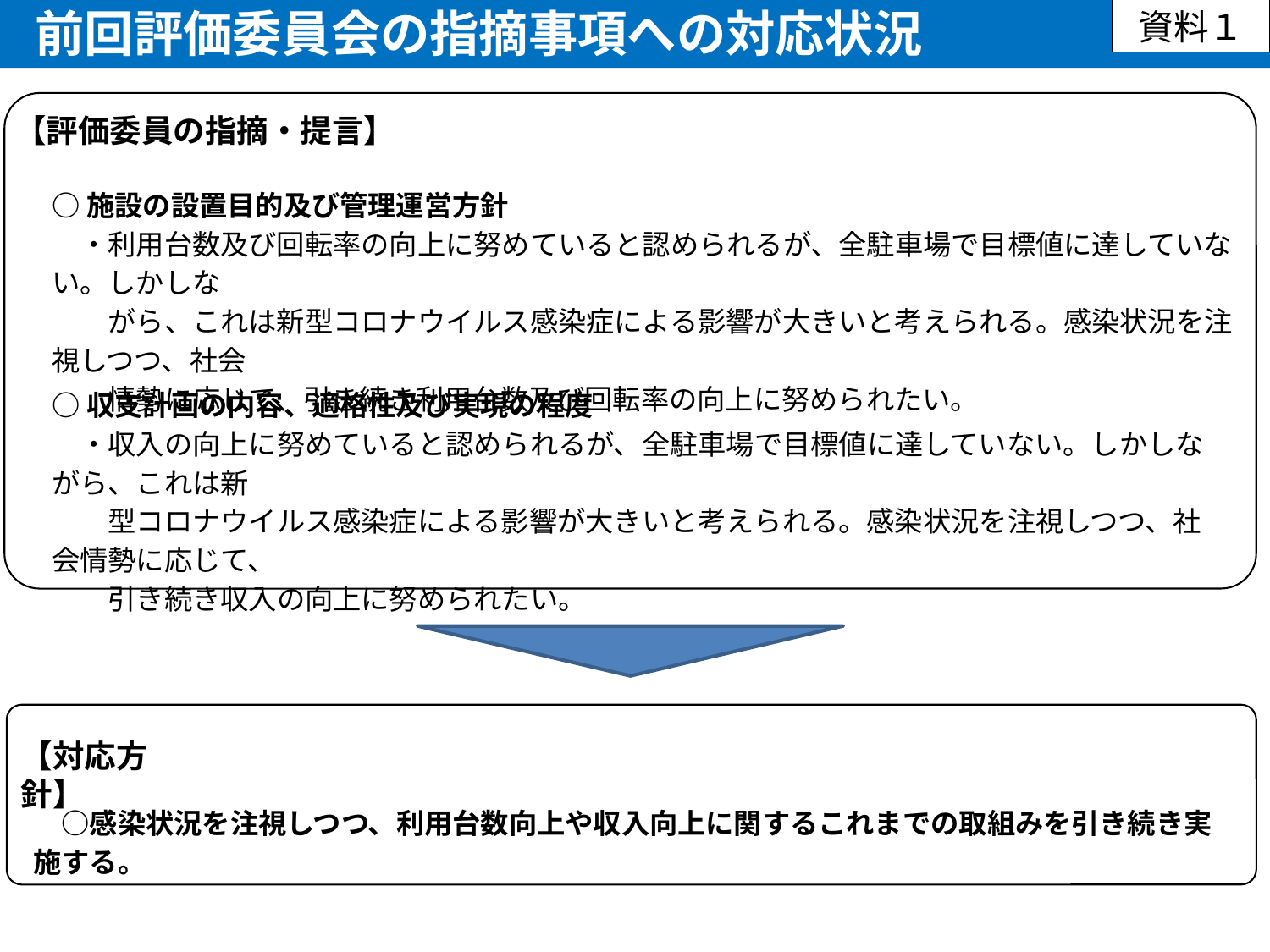

前回評価委員会の指摘事項への対応状況
資料１

【評価委員の指摘・提言】
○施設の設置目的及び管理運営方針
　・利用台数及び回転率の向上に努めていると認められるが、全駐車場で目標値に達していない。しかしな
　　がら、これは新型コロナウイルス感染症による影響が大きいと考えられる。感染状況を注視しつつ、社会
　　情勢に応じて、引き続き利用台数及び回転率の向上に努められたい。
○収支計画の内容、適格性及び実現の程度
　・収入の向上に努めていると認められるが、全駐車場で目標値に達していない。しかしながら、これは新
　　型コロナウイルス感染症による影響が大きいと考えられる。感染状況を注視しつつ、社会情勢に応じて、
　　引き続き収入の向上に努められたい。

【対応方針】
　○感染状況を注視しつつ、利用台数向上や収入向上に関するこれまでの取組みを引き続き実施する。